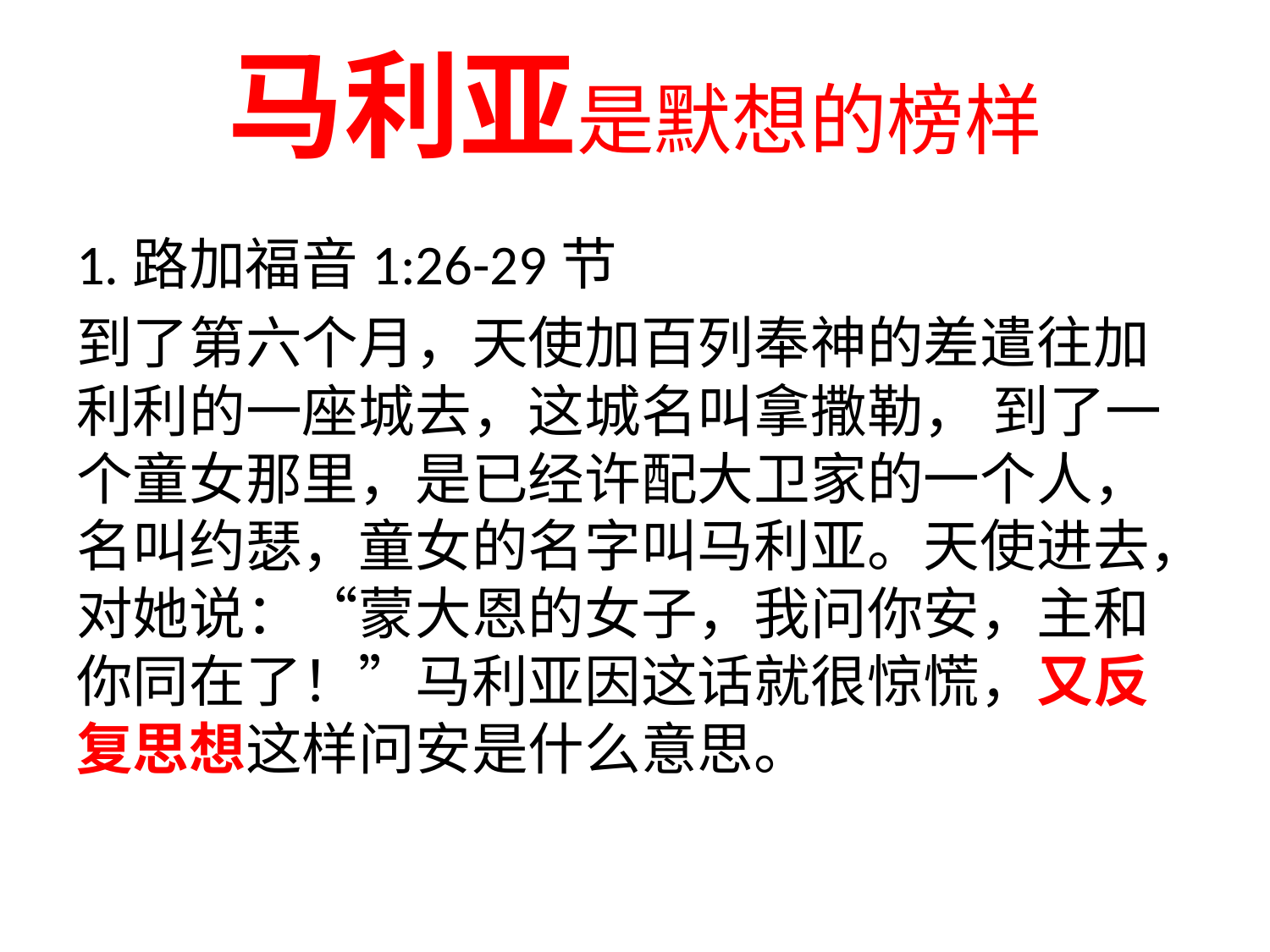

马利亚是默想的榜样
1.路加福音1:26-29节
到了第六个月，天使加百列奉神的差遣往加利利的一座城去，这城名叫拿撒勒， 到了一个童女那里，是已经许配大卫家的一个人，名叫约瑟，童女的名字叫马利亚。天使进去，对她说：“蒙大恩的女子，我问你安，主和你同在了！”马利亚因这话就很惊慌，又反复思想这样问安是什么意思。